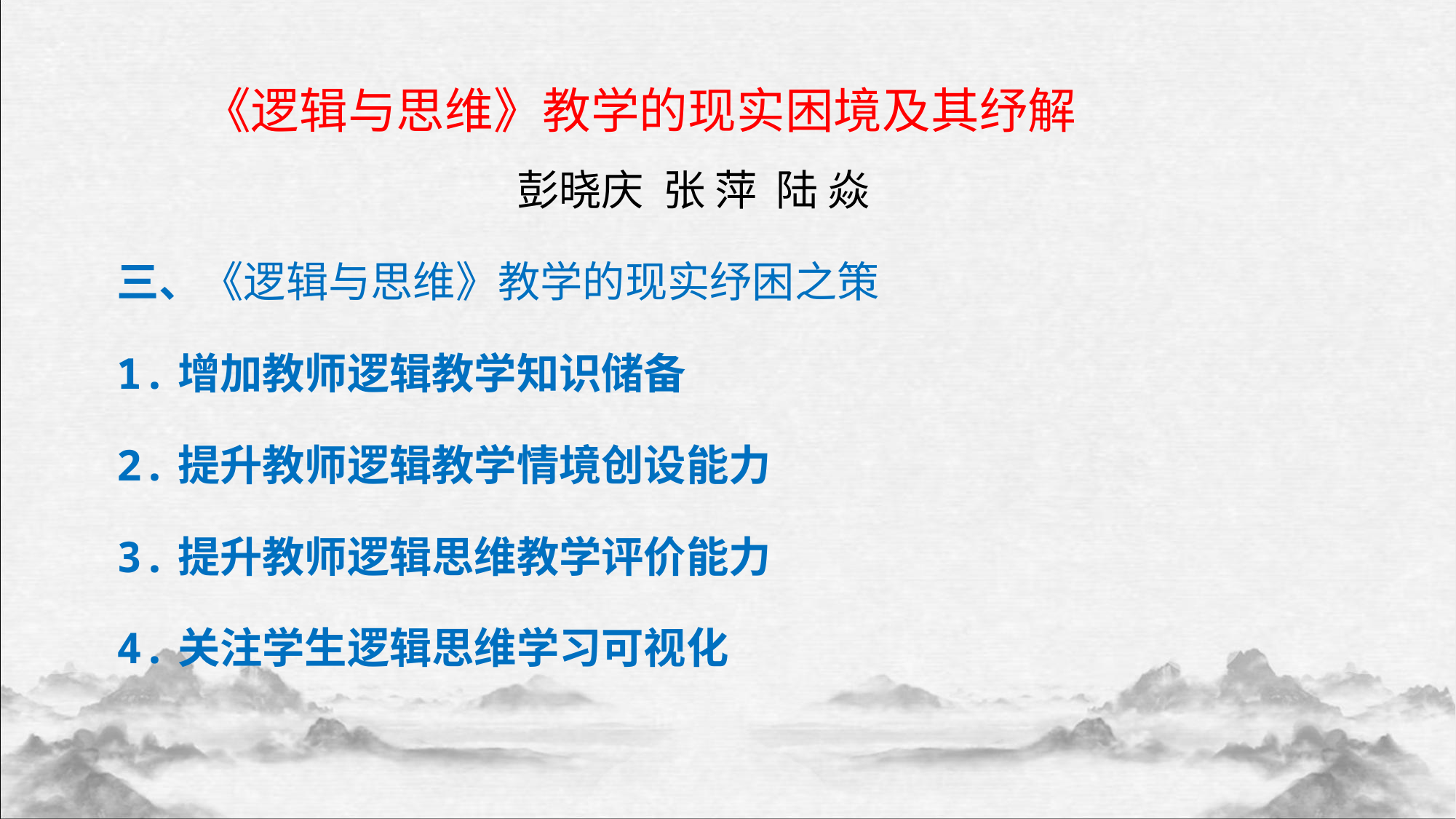

《逻辑与思维》教学的现实困境及其纾解
彭晓庆  张 萍  陆 焱
三、《逻辑与思维》教学的现实纾困之策
1.增加教师逻辑教学知识储备
2.提升教师逻辑教学情境创设能力
3.提升教师逻辑思维教学评价能力
4.关注学生逻辑思维学习可视化